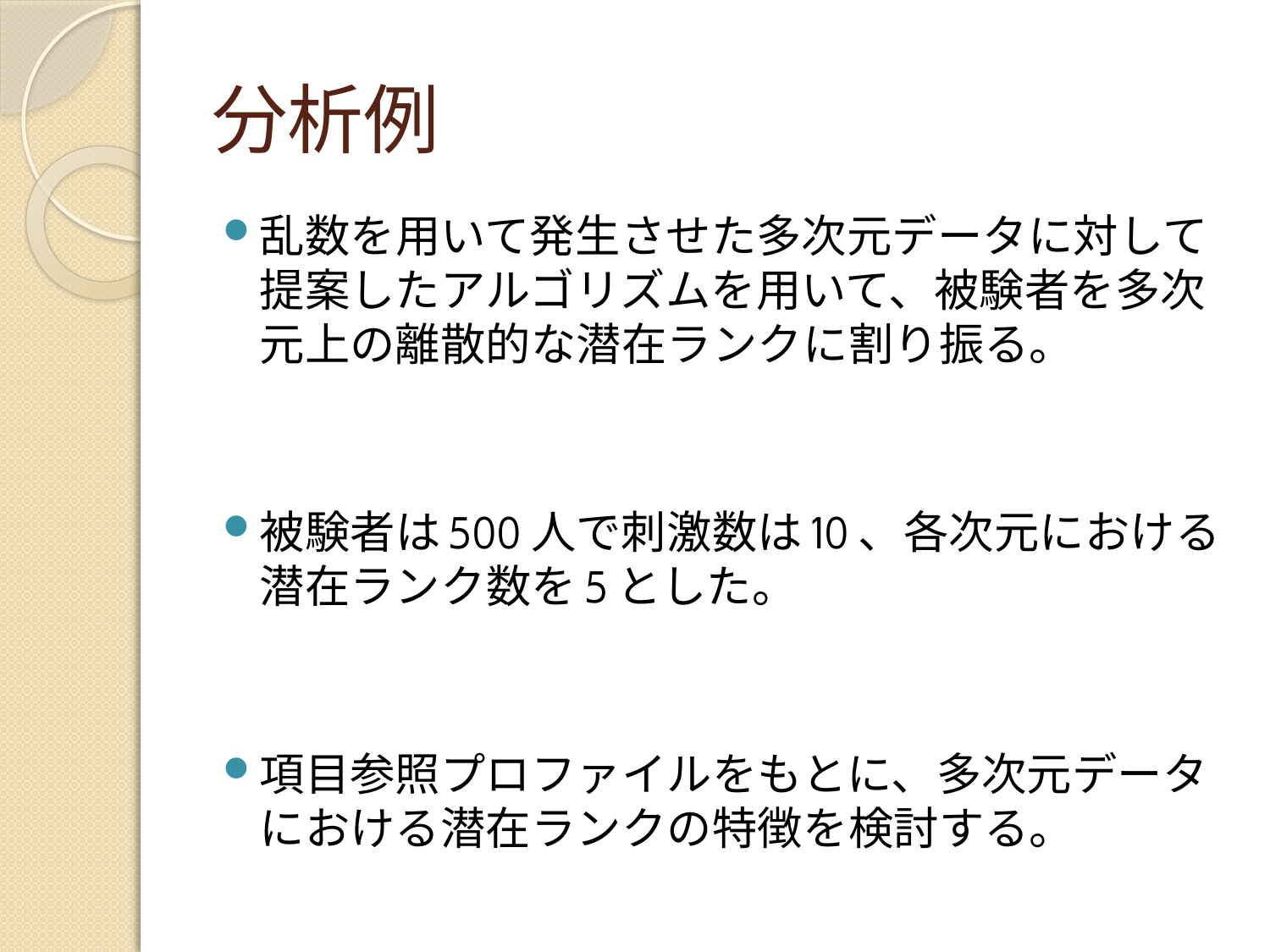

# 分析例
乱数を用いて発生させた多次元データに対して提案したアルゴリズムを用いて、被験者を多次元上の離散的な潜在ランクに割り振る。

被験者は500人で刺激数は10、各次元における潜在ランク数を5とした。

項目参照プロファイルをもとに、多次元データにおける潜在ランクの特徴を検討する。